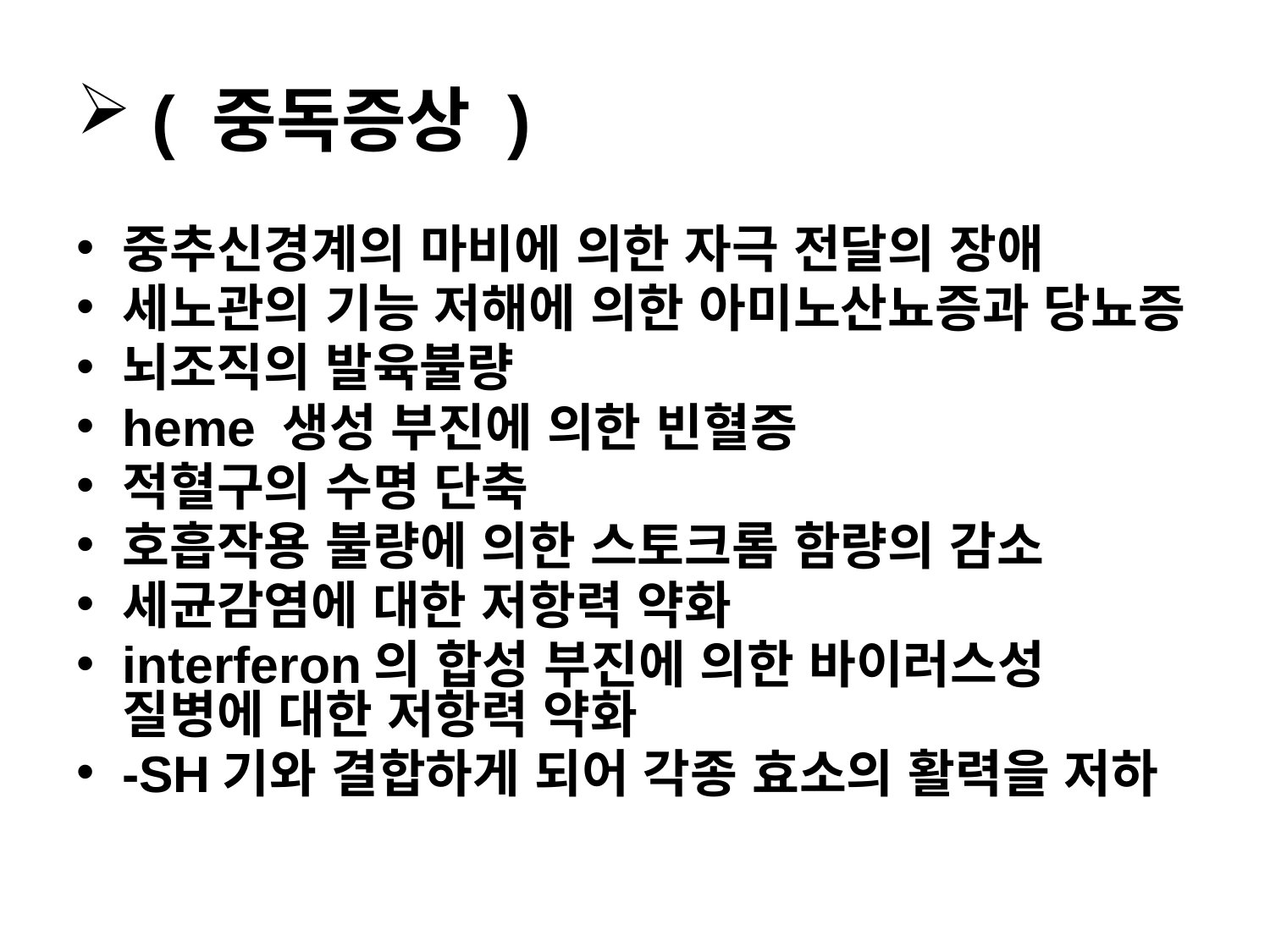

# ( 중독증상 )
중추신경계의 마비에 의한 자극 전달의 장애
세노관의 기능 저해에 의한 아미노산뇨증과 당뇨증
뇌조직의 발육불량
heme 생성 부진에 의한 빈혈증
적혈구의 수명 단축
호흡작용 불량에 의한 스토크롬 함량의 감소
세균감염에 대한 저항력 약화
interferon의 합성 부진에 의한 바이러스성 질병에 대한 저항력 약화
-SH기와 결합하게 되어 각종 효소의 활력을 저하